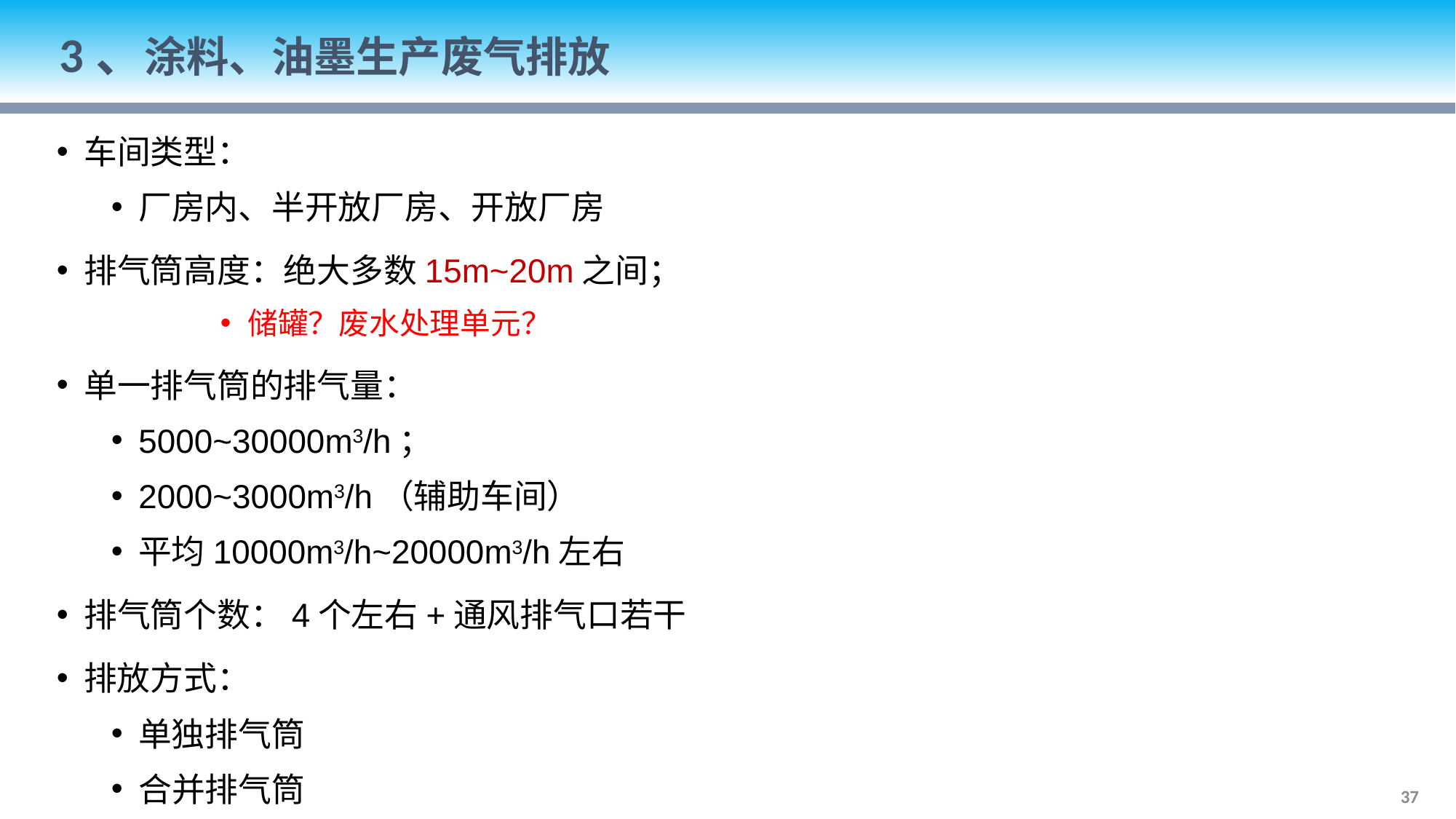

# 3、涂料、油墨生产废气排放
车间类型：
厂房内、半开放厂房、开放厂房
排气筒高度：绝大多数15m~20m之间；
储罐？废水处理单元？
单一排气筒的排气量：
5000~30000m3/h；
2000~3000m3/h（辅助车间）
平均10000m3/h~20000m3/h左右
排气筒个数：4个左右+通风排气口若干
排放方式：
单独排气筒
合并排气筒
37